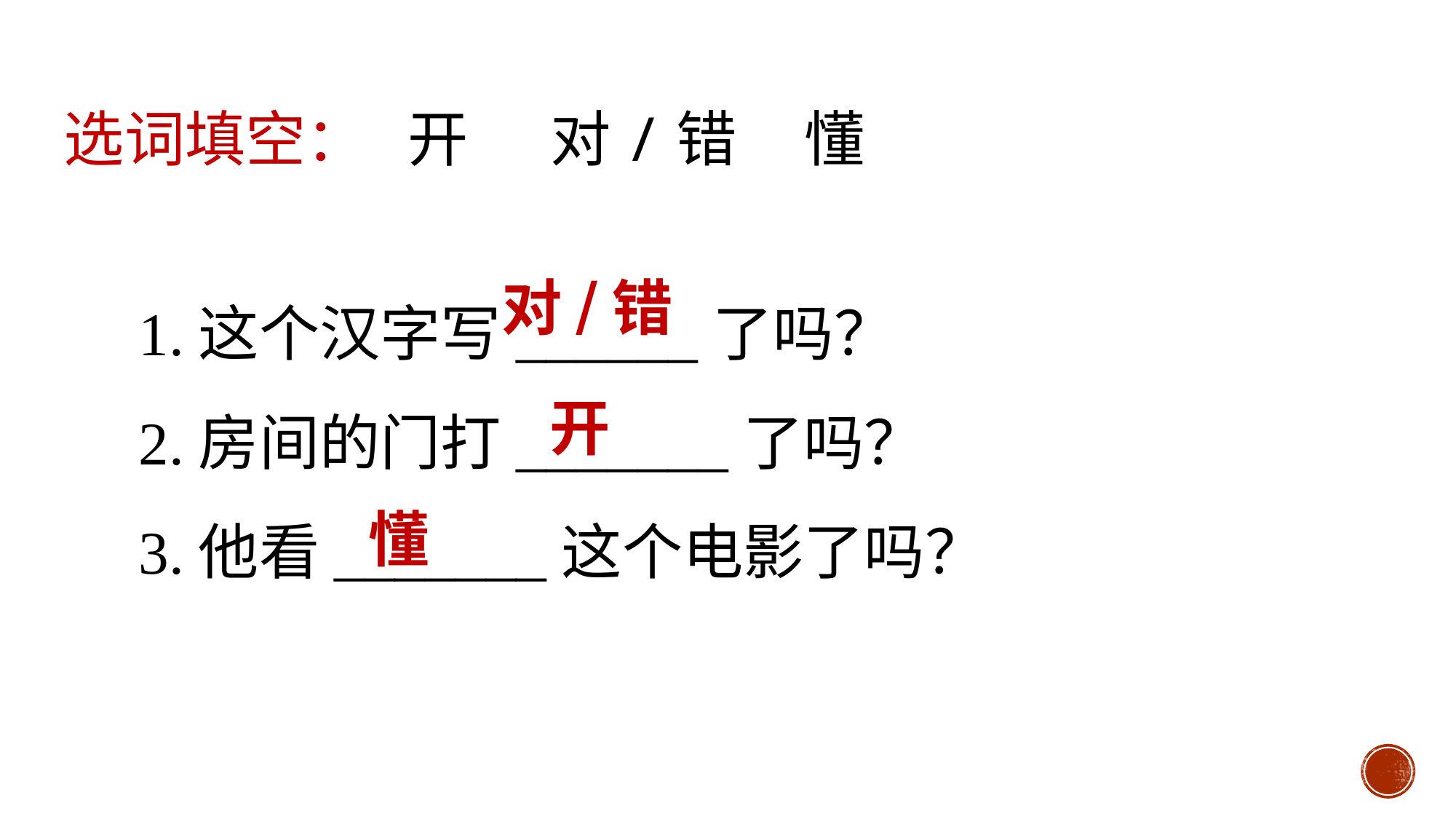

# 选词填空：   开      对/错     懂
1.这个汉字写______了吗？
2.房间的门打_______了吗？
3.他看_______这个电影了吗？
对/错
开
懂